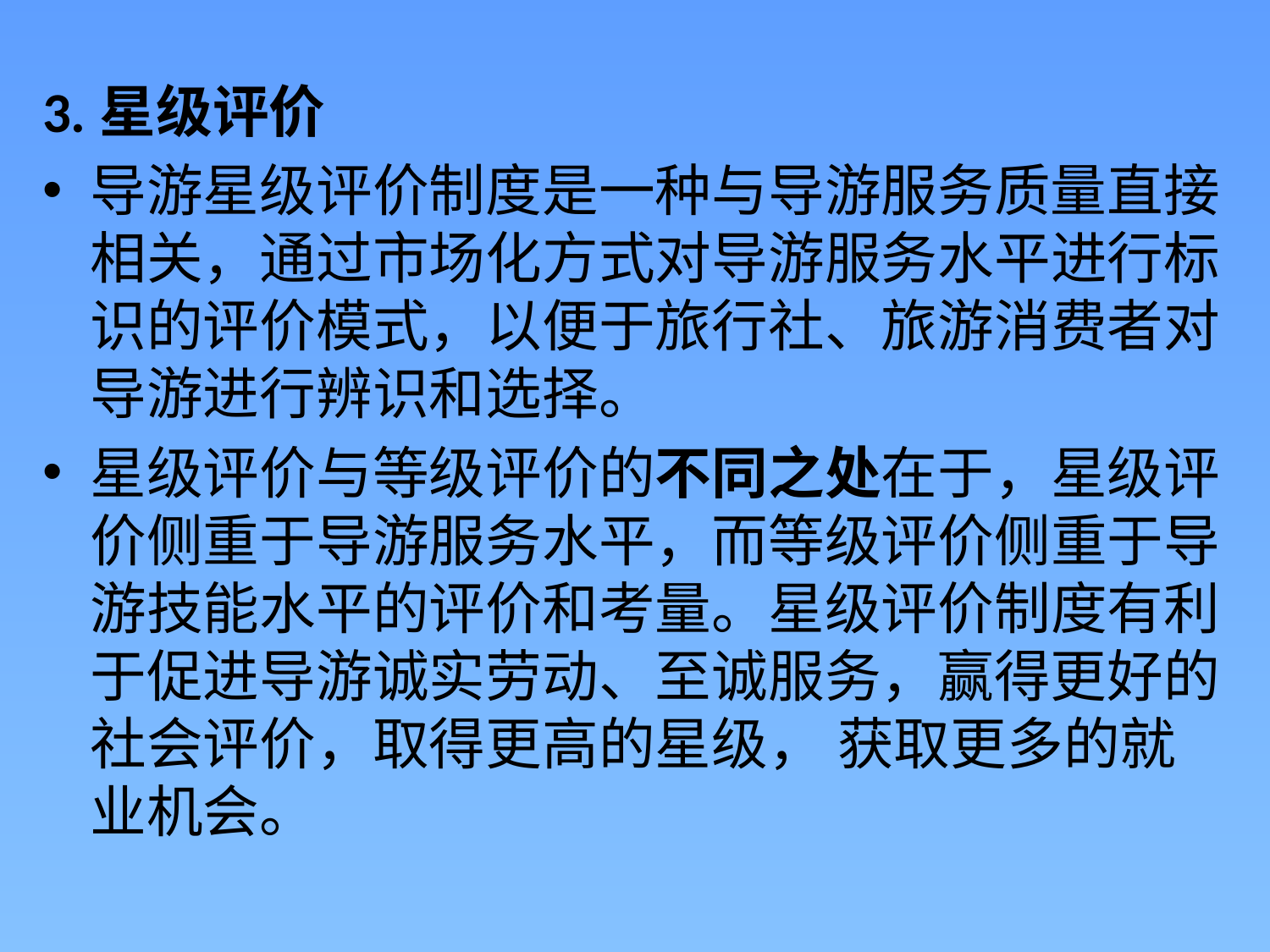

3.星级评价
导游星级评价制度是一种与导游服务质量直接相关，通过市场化方式对导游服务水平进行标识的评价模式，以便于旅行社、旅游消费者对导游进行辨识和选择。
星级评价与等级评价的不同之处在于，星级评价侧重于导游服务水平，而等级评价侧重于导游技能水平的评价和考量。星级评价制度有利于促进导游诚实劳动、至诚服务，赢得更好的社会评价，取得更高的星级， 获取更多的就业机会。